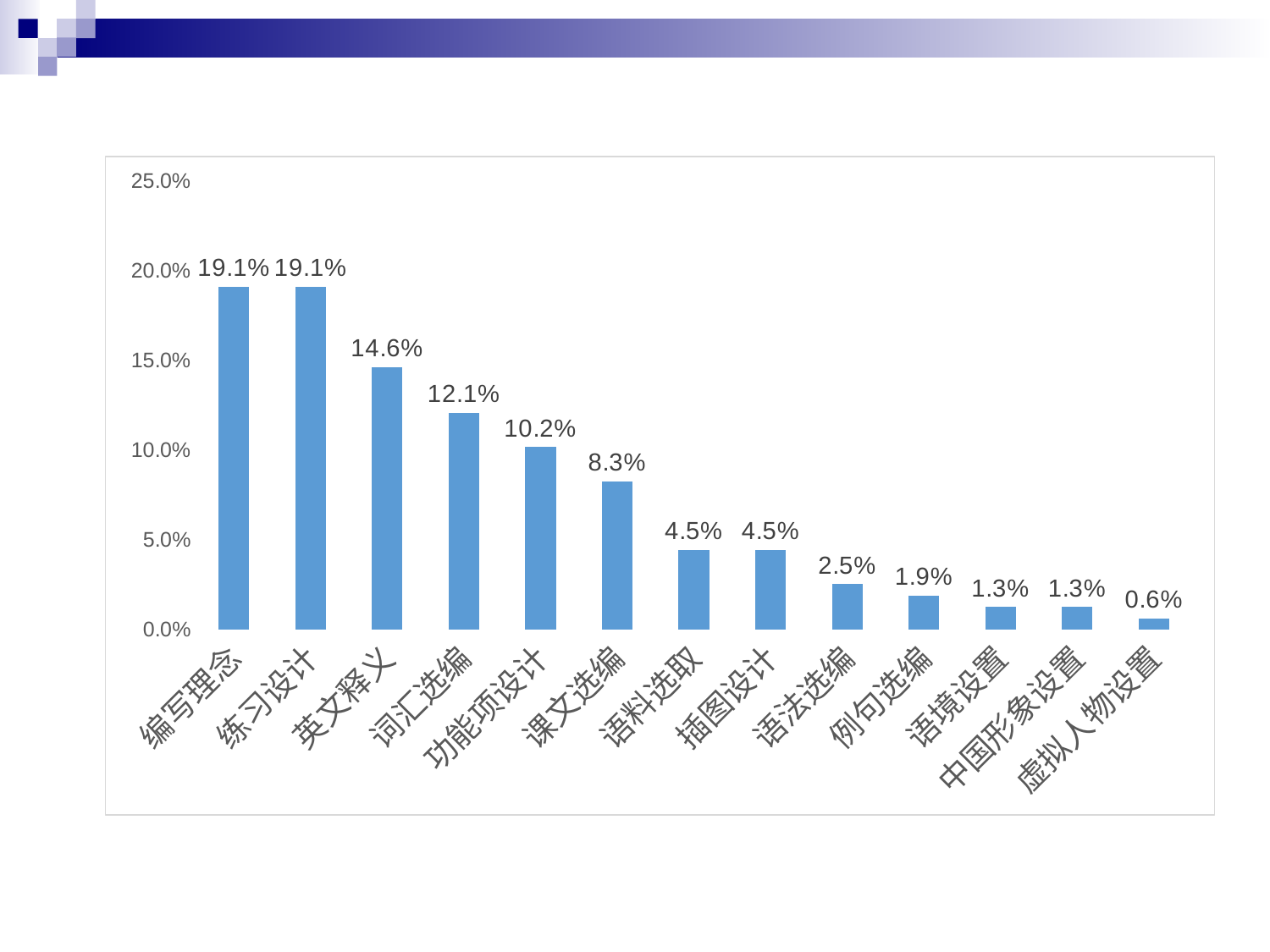

### Chart

| Category |  |
|---|---|
| 编写理念 | 0.191082802547771 |
| 练习设计 | 0.191082802547771 |
| 英文释义 | 0.146496815286624 |
| 词汇选编 | 0.121019108280255 |
| 功能项设计 | 0.101910828025478 |
| 课文选编 | 0.0828025477707006 |
| 语料选取 | 0.0445859872611465 |
| 插图设计 | 0.0445859872611465 |
| 语法选编 | 0.0254777070063694 |
| 例句选编 | 0.0191082802547771 |
| 语境设置 | 0.0127388535031847 |
| 中国形象设置 | 0.0127388535031847 |
| 虚拟人物设置 | 0.00636942675159236 |